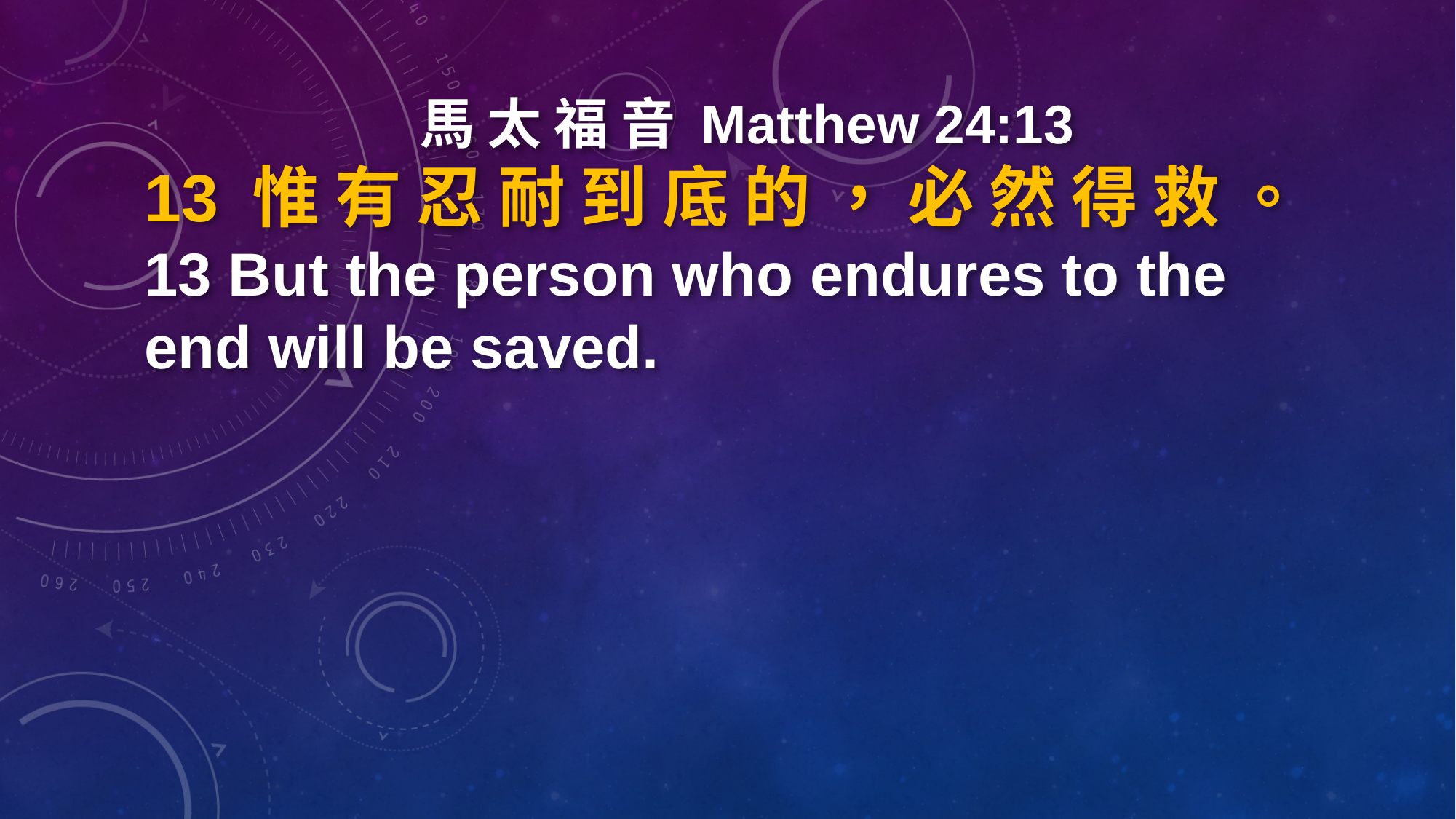

馬 太 福 音 Matthew 24:13
13 惟 有 忍 耐 到 底 的 ， 必 然 得 救 。 13 But the person who endures to the end will be saved.